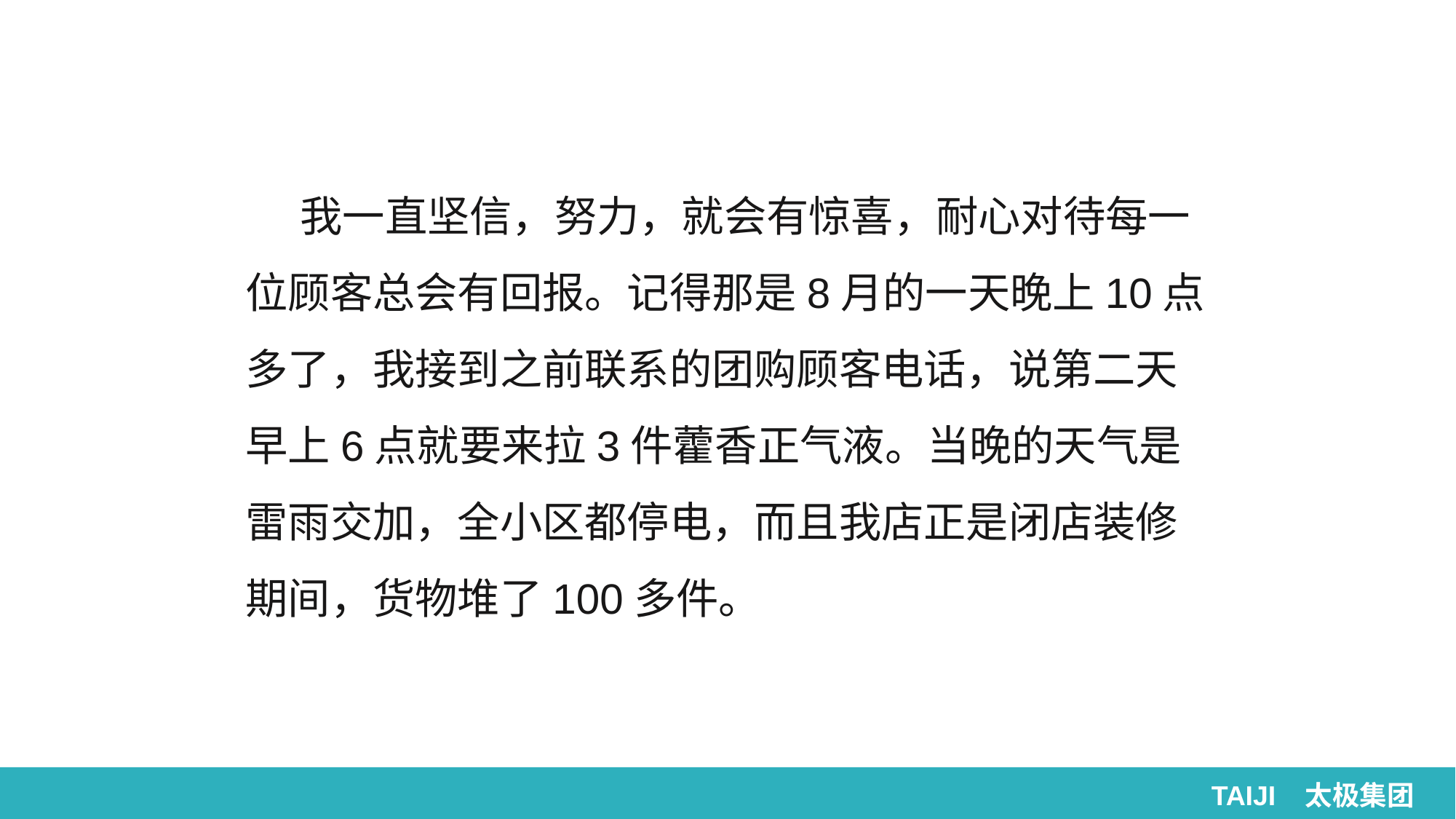

我一直坚信，努力，就会有惊喜，耐心对待每一位顾客总会有回报。记得那是8月的一天晚上10点多了，我接到之前联系的团购顾客电话，说第二天早上6点就要来拉3件藿香正气液。当晚的天气是雷雨交加，全小区都停电，而且我店正是闭店装修期间，货物堆了100多件。

TAIJI   太极集团